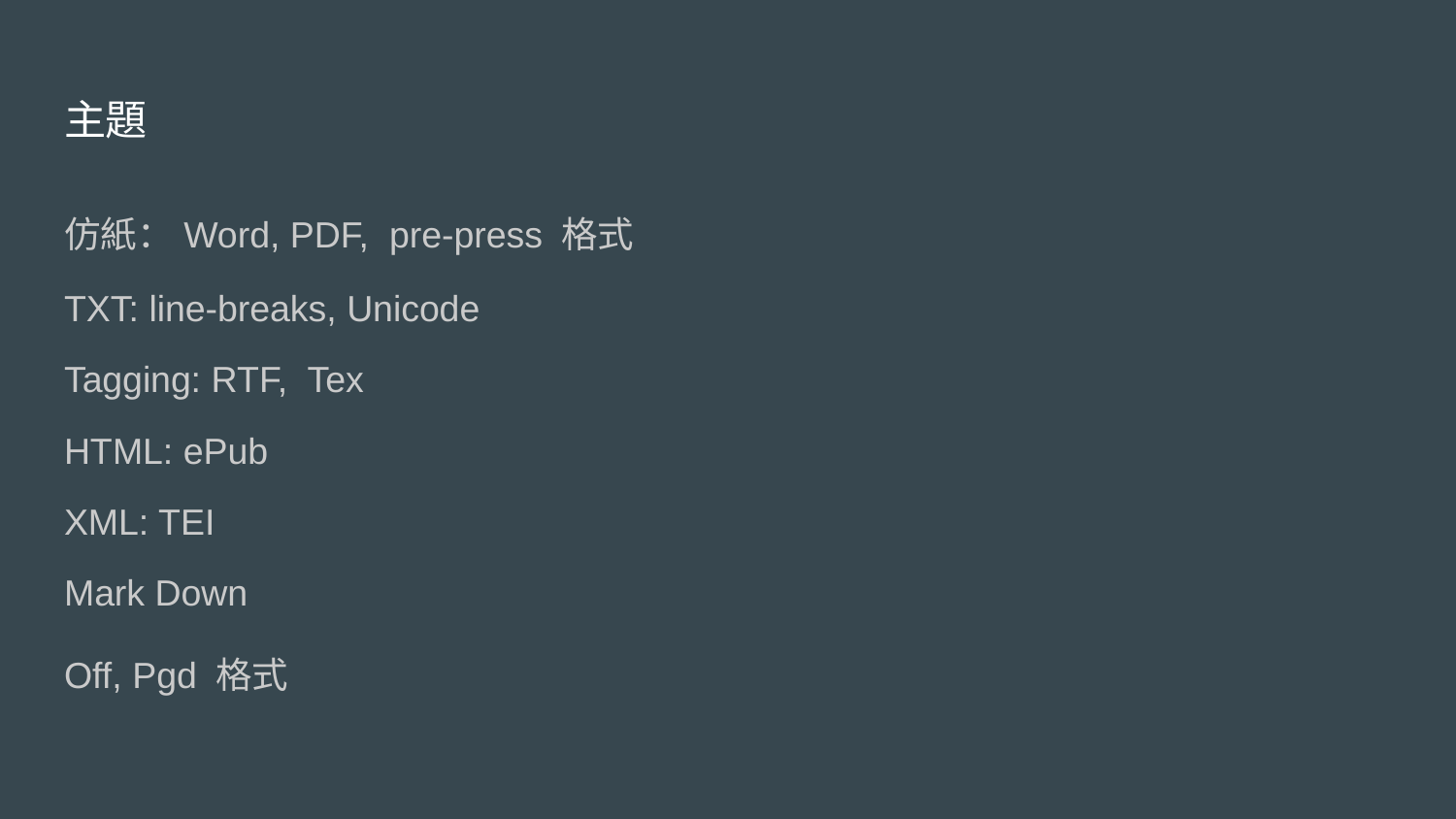

# 主題
仿紙：Word, PDF,  pre-press 格式
TXT: line-breaks, Unicode
Tagging: RTF,  Tex
HTML: ePub
XML: TEI
Mark Down
Off, Pgd 格式